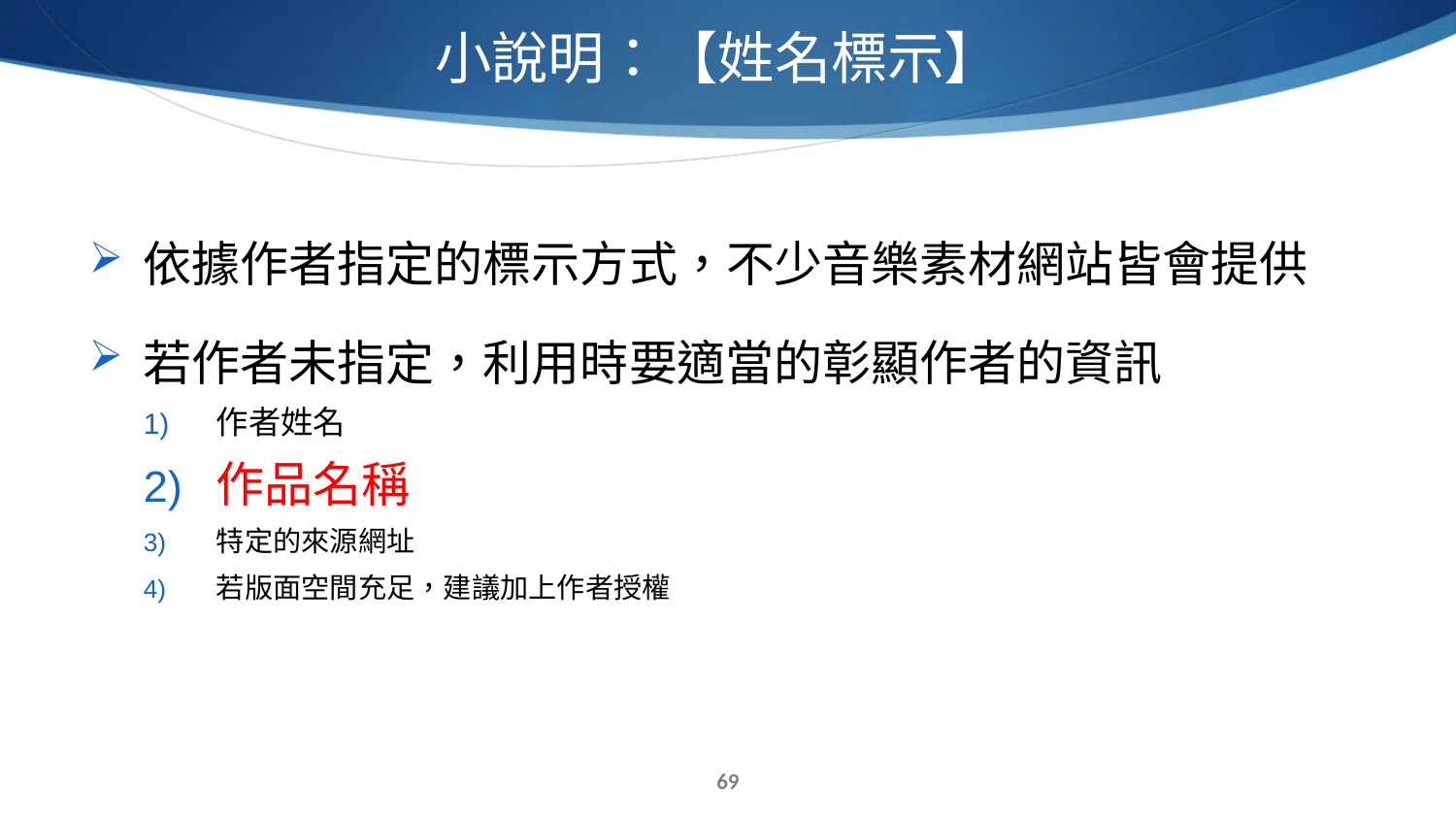

小說明：【姓名標示】
依據作者指定的標示方式，不少音樂素材網站皆會提供
若作者未指定，利用時要適當的彰顯作者的資訊
作者姓名
作品名稱
特定的來源網址
若版面空間充足，建議加上作者授權

69